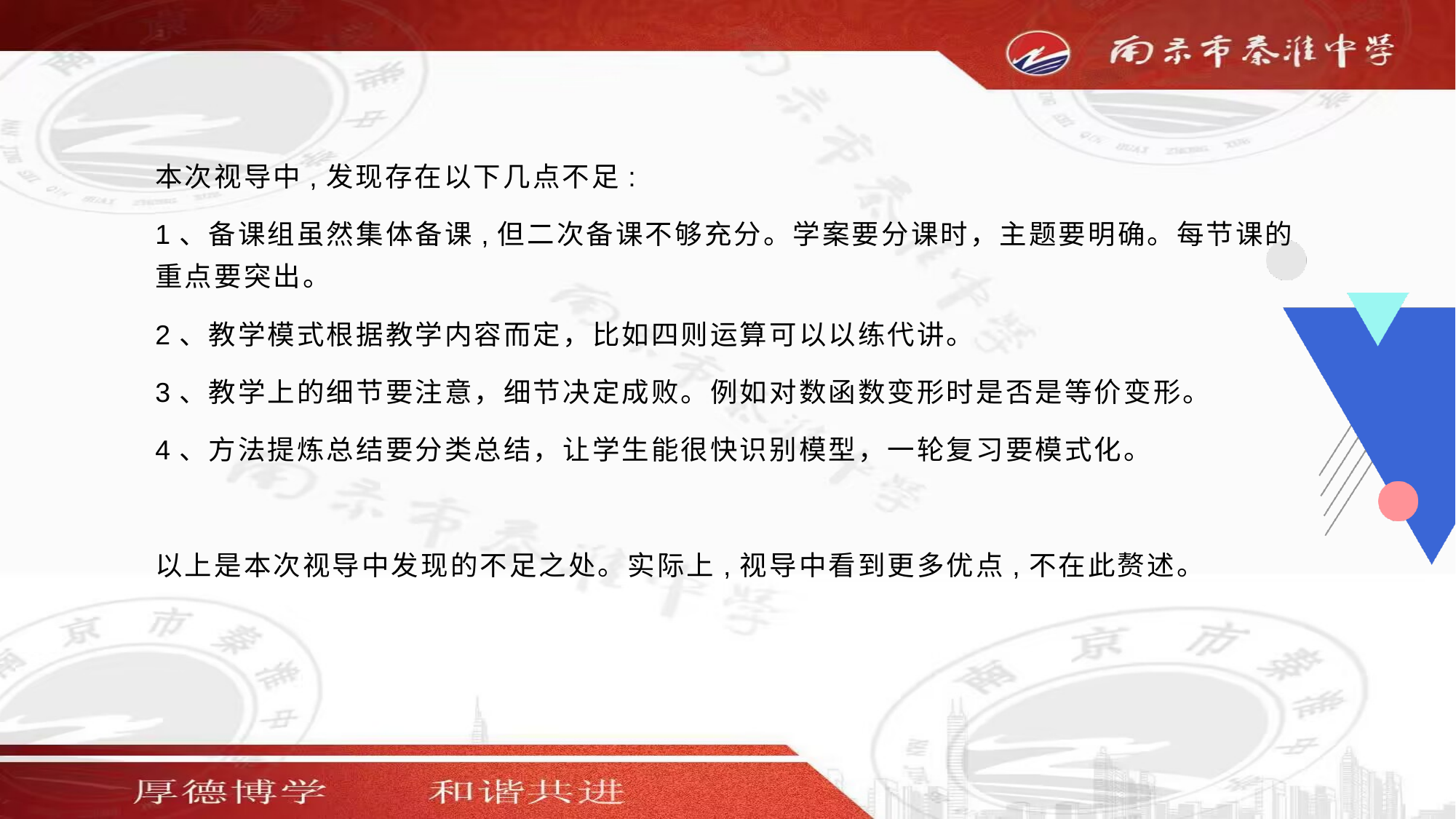

#
本次视导中,发现存在以下几点不足:
1、备课组虽然集体备课,但二次备课不够充分。学案要分课时，主题要明确。每节课的重点要突出。
2、教学模式根据教学内容而定，比如四则运算可以以练代讲。
3、教学上的细节要注意，细节决定成败。例如对数函数变形时是否是等价变形。
4、方法提炼总结要分类总结，让学生能很快识别模型，一轮复习要模式化。

以上是本次视导中发现的不足之处。实际上,视导中看到更多优点,不在此赘述。